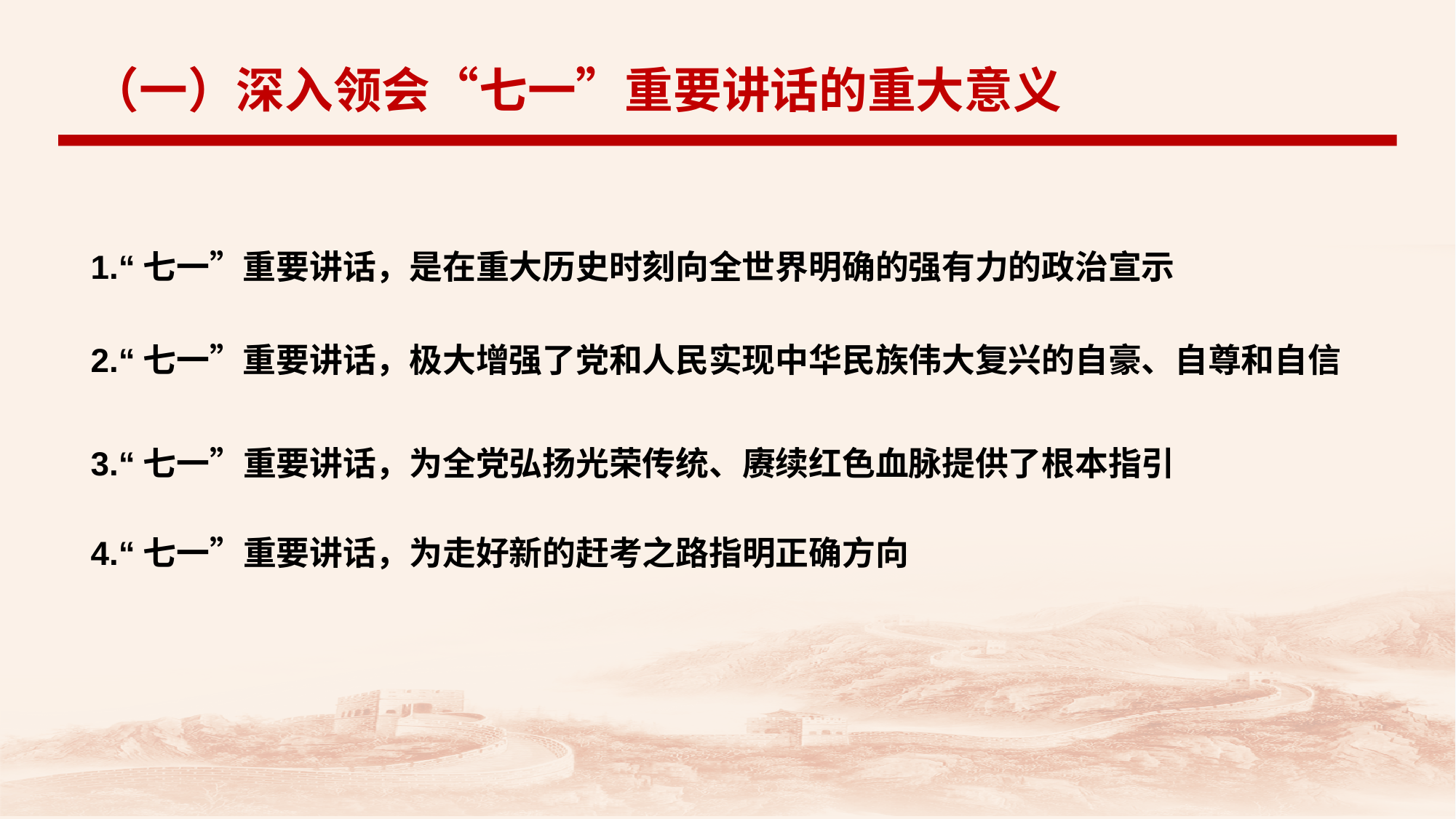

（一）深入领会“七一”重要讲话的重大意义

1.“七一”重要讲话，是在重大历史时刻向全世界明确的强有力的政治宣示
2.“七一”重要讲话，极大增强了党和人民实现中华民族伟大复兴的自豪、自尊和自信
3.“七一”重要讲话，为全党弘扬光荣传统、赓续红色血脉提供了根本指引
4.“七一”重要讲话，为走好新的赶考之路指明正确方向
4